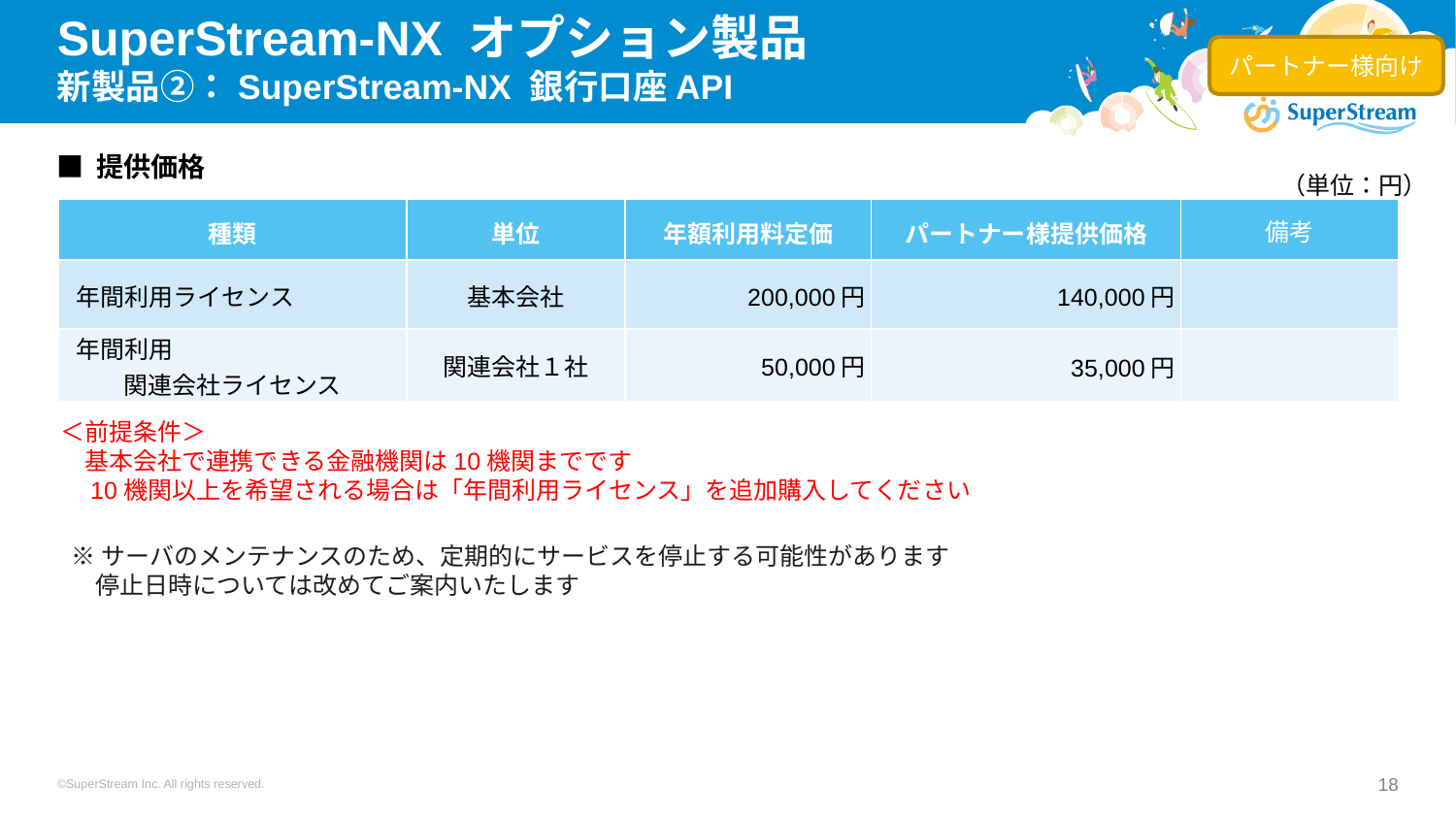

SuperStream-NX オプション製品
新製品②：SuperStream-NX 銀行口座API
パートナー様向け
■ 提供価格
（単位：円）
| 種類 | 単位 | 年額利用料定価 | パートナー様提供価格 | 備考 |
| --- | --- | --- | --- | --- |
| 年間利用ライセンス | 基本会社 | 200,000円 | 140,000円 |  |
| 年間利用 関連会社ライセンス | 関連会社１社 | 50,000円 | 35,000円 |  |
＜前提条件＞
　基本会社で連携できる金融機関は10機関までです
　10機関以上を希望される場合は「年間利用ライセンス」を追加購入してください
※サーバのメンテナンスのため、定期的にサービスを停止する可能性があります
　停止日時については改めてご案内いたします
©SuperStream Inc. All rights reserved.
18